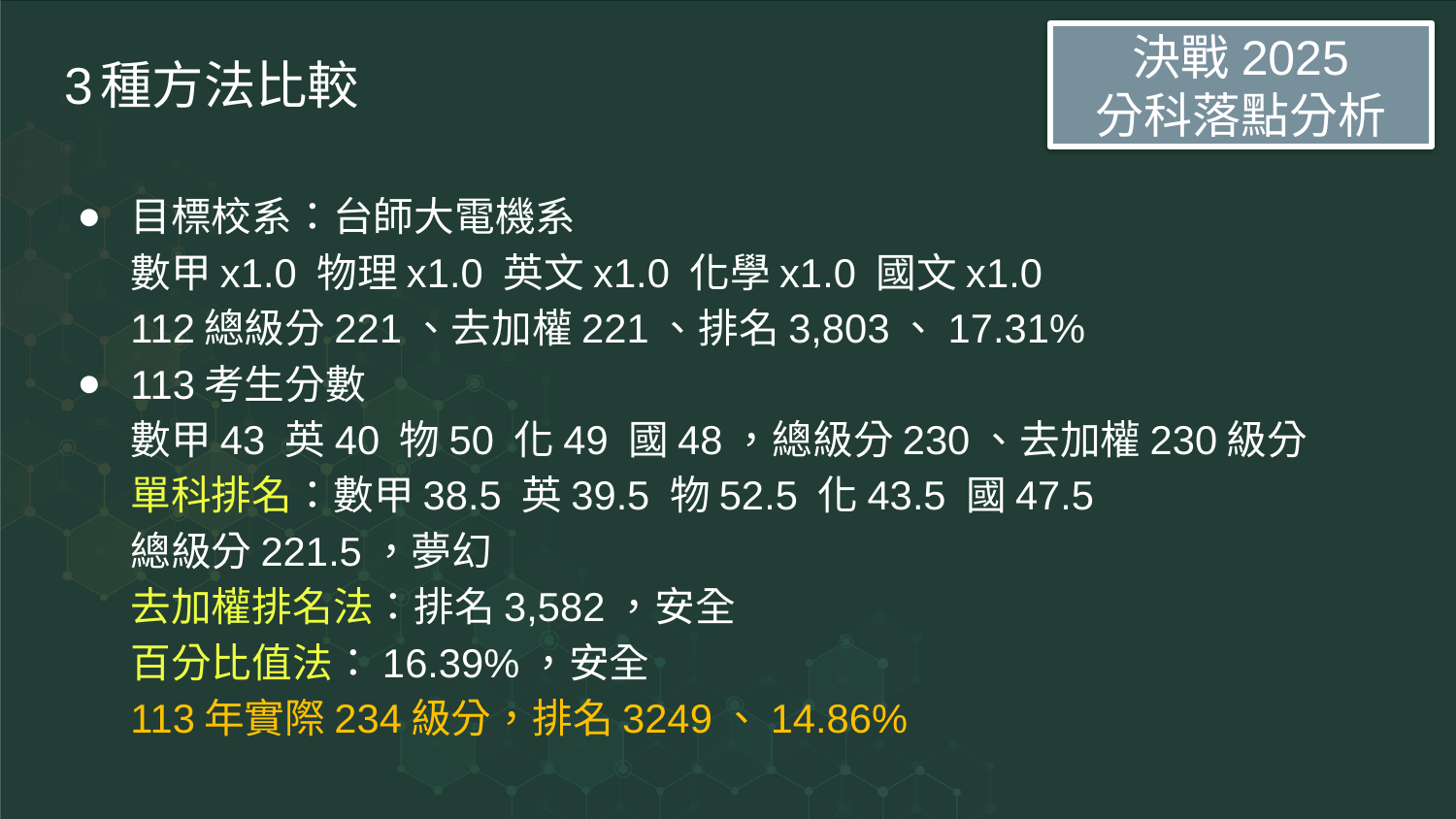

決戰2025
分科落點分析
# 3種方法比較

目標校系：台師大電機系
數甲x1.0 物理x1.0 英文x1.0 化學x1.0 國文x1.0
112總級分221、去加權221、排名3,803、17.31%
113考生分數
數甲43 英40 物50 化49 國48，總級分230、去加權230級分
單科排名：數甲38.5 英39.5 物52.5 化43.5 國47.5
總級分221.5，夢幻
去加權排名法：排名3,582，安全
百分比值法：16.39%，安全
113年實際234級分，排名3249、14.86%